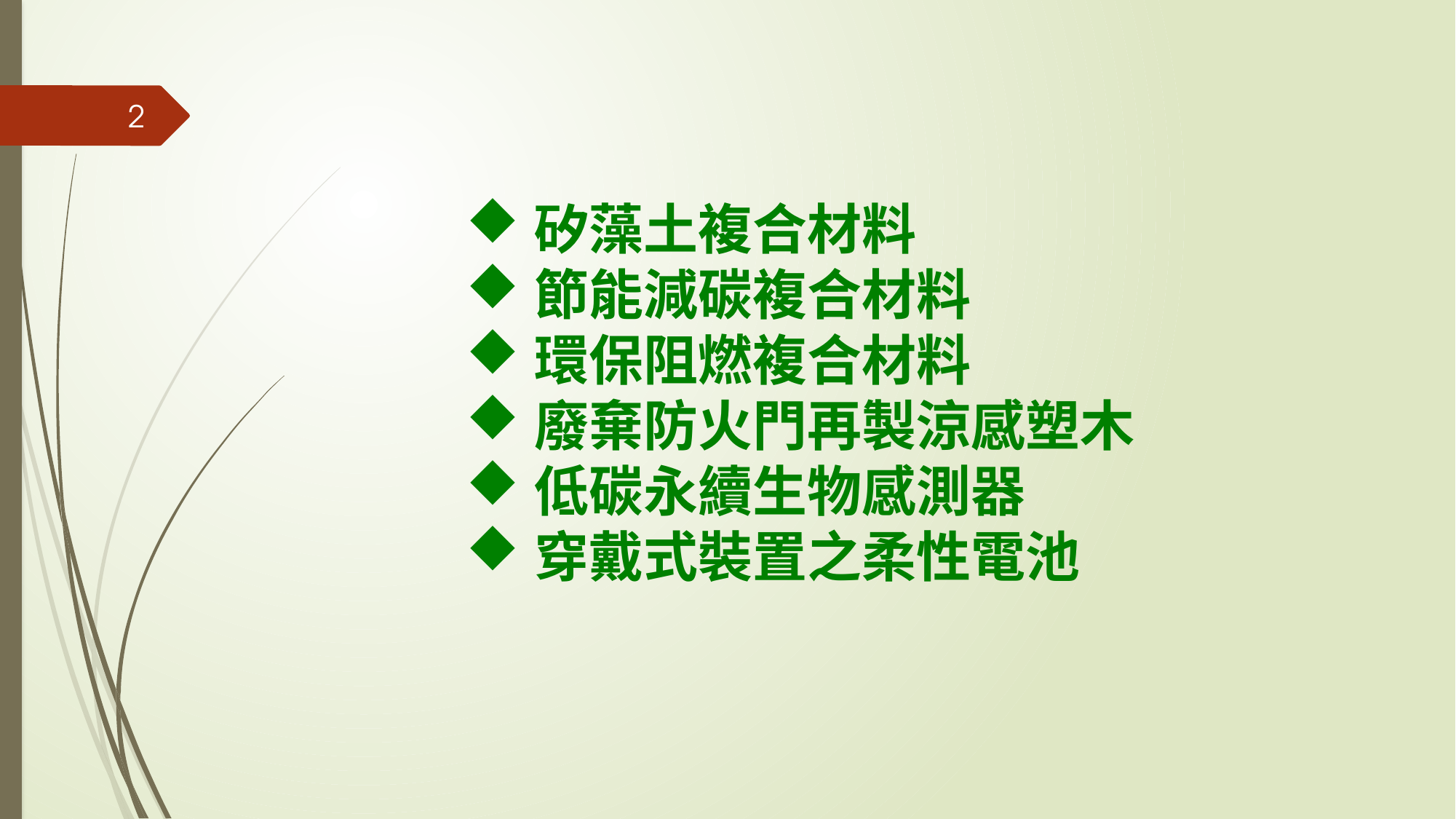

2
矽藻土複合材料
節能減碳複合材料
環保阻燃複合材料
廢棄防火門再製涼感塑木
低碳永續生物感測器
穿戴式裝置之柔性電池